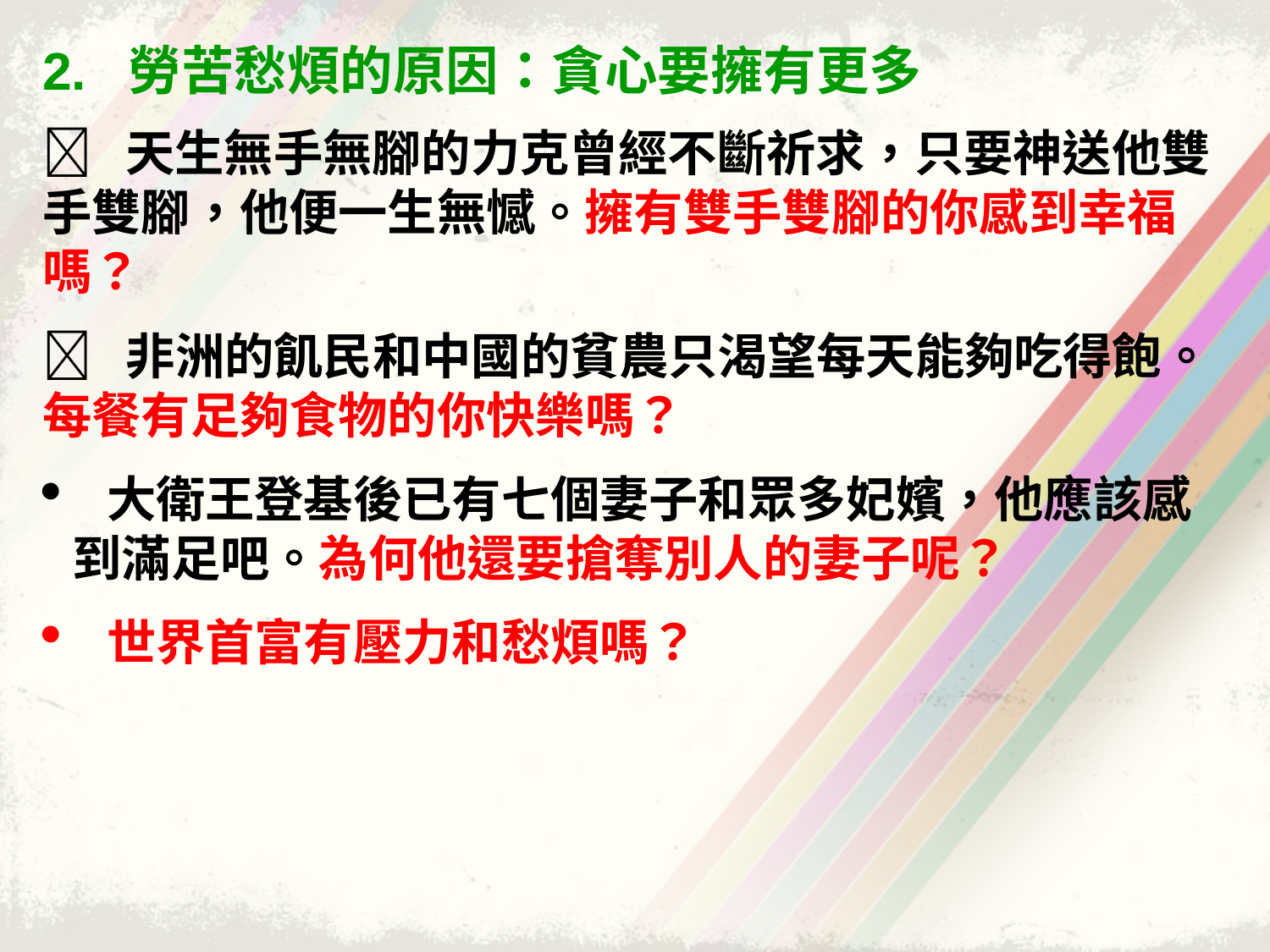

2.  勞苦愁煩的原因：貪心要擁有更多
•  天生無手無腳的力克曾經不斷祈求，只要神送他雙手雙腳，他便一生無憾。擁有雙手雙腳的你感到幸福嗎？
•  非洲的飢民和中國的貧農只渴望每天能夠吃得飽。 每餐有足夠食物的你快樂嗎？
  大衛王登基後已有七個妻子和眾多妃嬪，他應該感到滿足吧。為何他還要搶奪別人的妻子呢？
  世界首富有壓力和愁煩嗎？